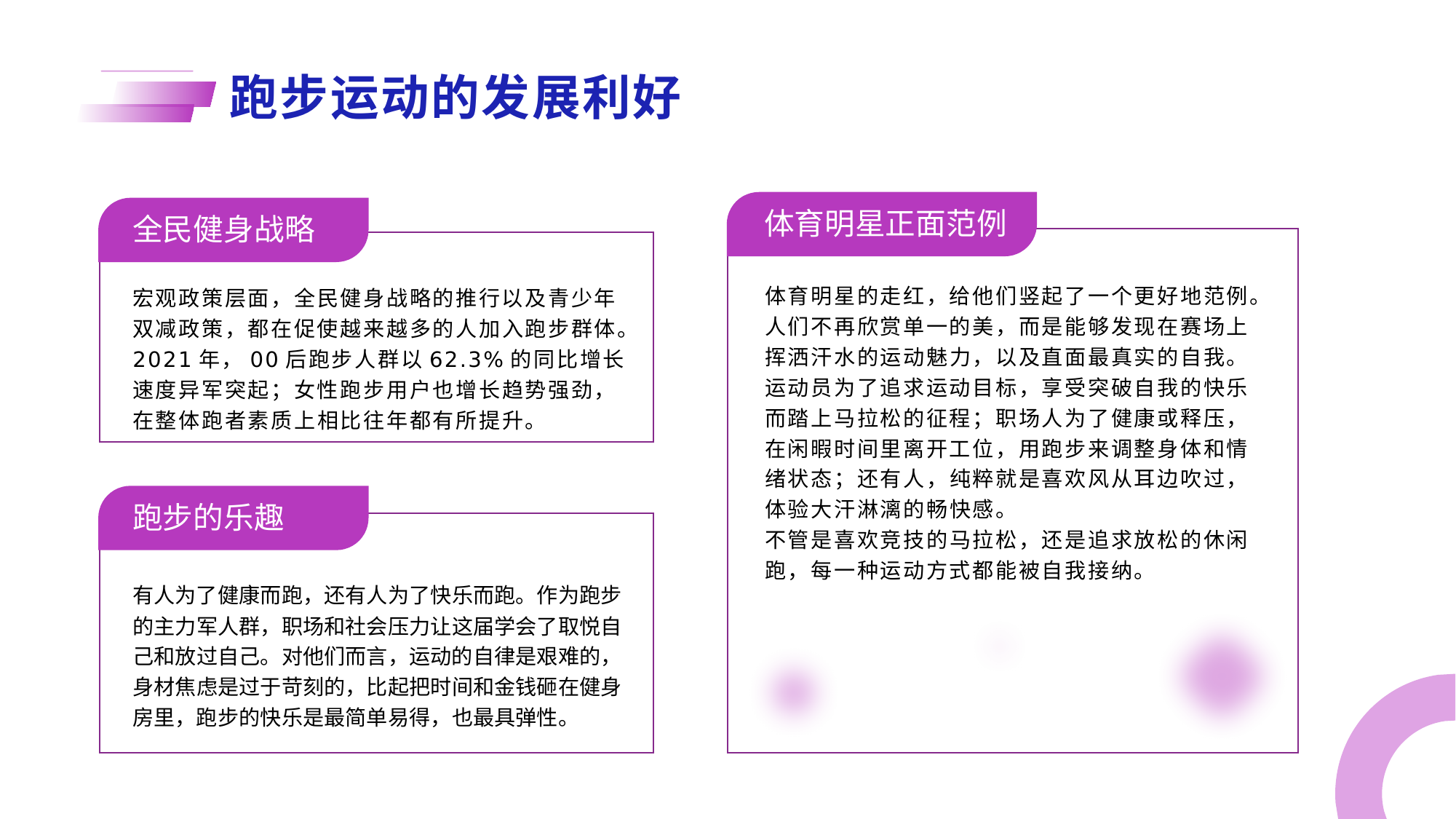

# 跑步运动的发展利好

体育明星正面范例
全民健身战略

体育明星的走红，给他们竖起了一个更好地范例。
人们不再欣赏单一的美，而是能够发现在赛场上挥洒汗水的运动魅力，以及直面最真实的自我。
运动员为了追求运动目标，享受突破自我的快乐而踏上马拉松的征程；职场人为了健康或释压，在闲暇时间里离开工位，用跑步来调整身体和情绪状态；还有人，纯粹就是喜欢风从耳边吹过，体验大汗淋漓的畅快感。
不管是喜欢竞技的马拉松，还是追求放松的休闲跑，每一种运动方式都能被自我接纳。
宏观政策层面，全民健身战略的推行以及青少年双减政策，都在促使越来越多的人加入跑步群体。2021年，00后跑步人群以62.3%的同比增长速度异军突起；女性跑步用户也增长趋势强劲，在整体跑者素质上相比往年都有所提升。

跑步的乐趣

有人为了健康而跑，还有人为了快乐而跑。作为跑步的主力军人群，职场和社会压力让这届学会了取悦自己和放过自己。对他们而言，运动的自律是艰难的，身材焦虑是过于苛刻的，比起把时间和金钱砸在健身房里，跑步的快乐是最简单易得，也最具弹性。